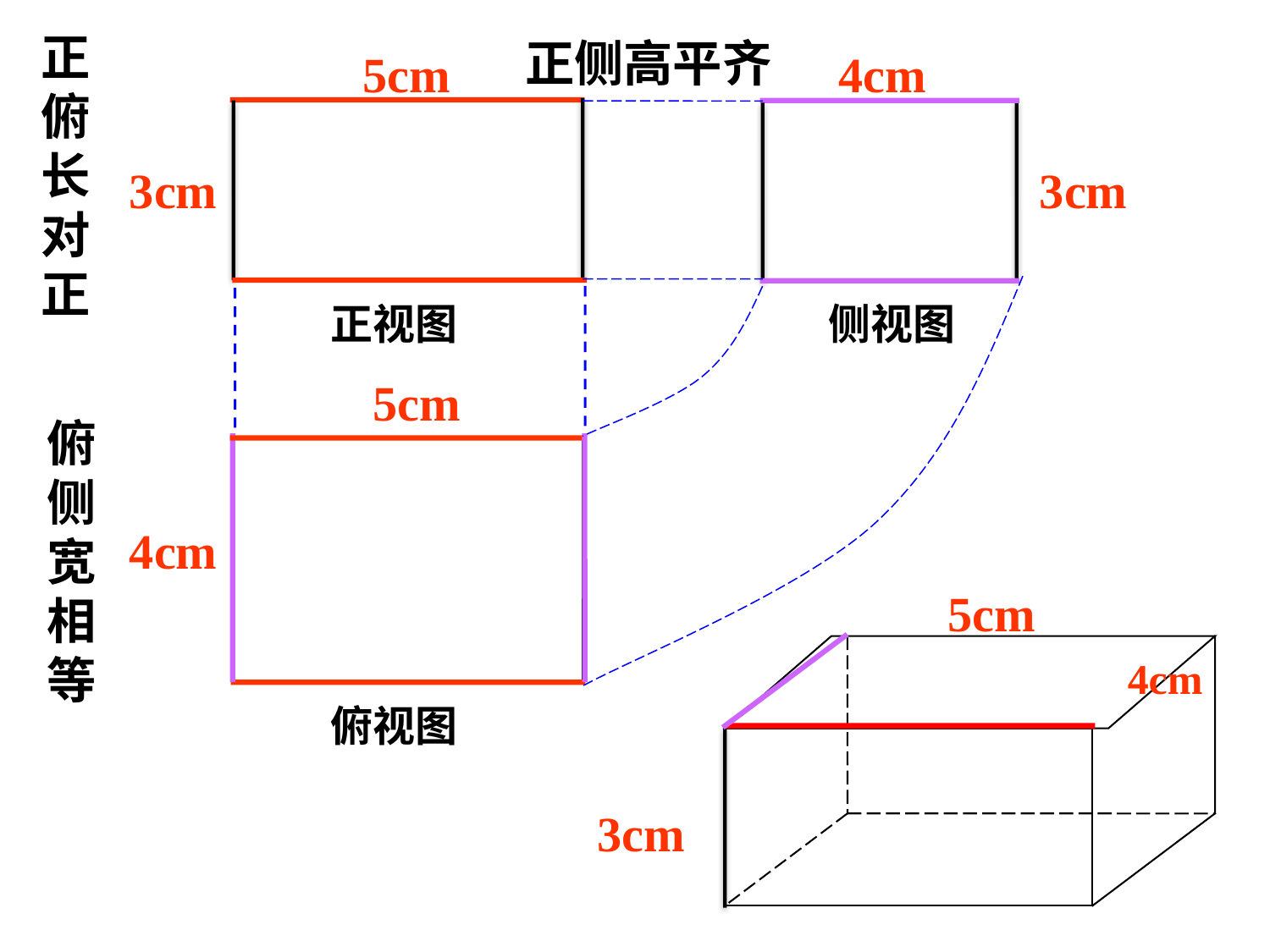

正俯长对正
正侧高平齐
5cm
3cm
4cm
3cm

正视图

侧视图

5cm
4cm

俯侧宽相等

俯视图
5cm

4cm

3cm